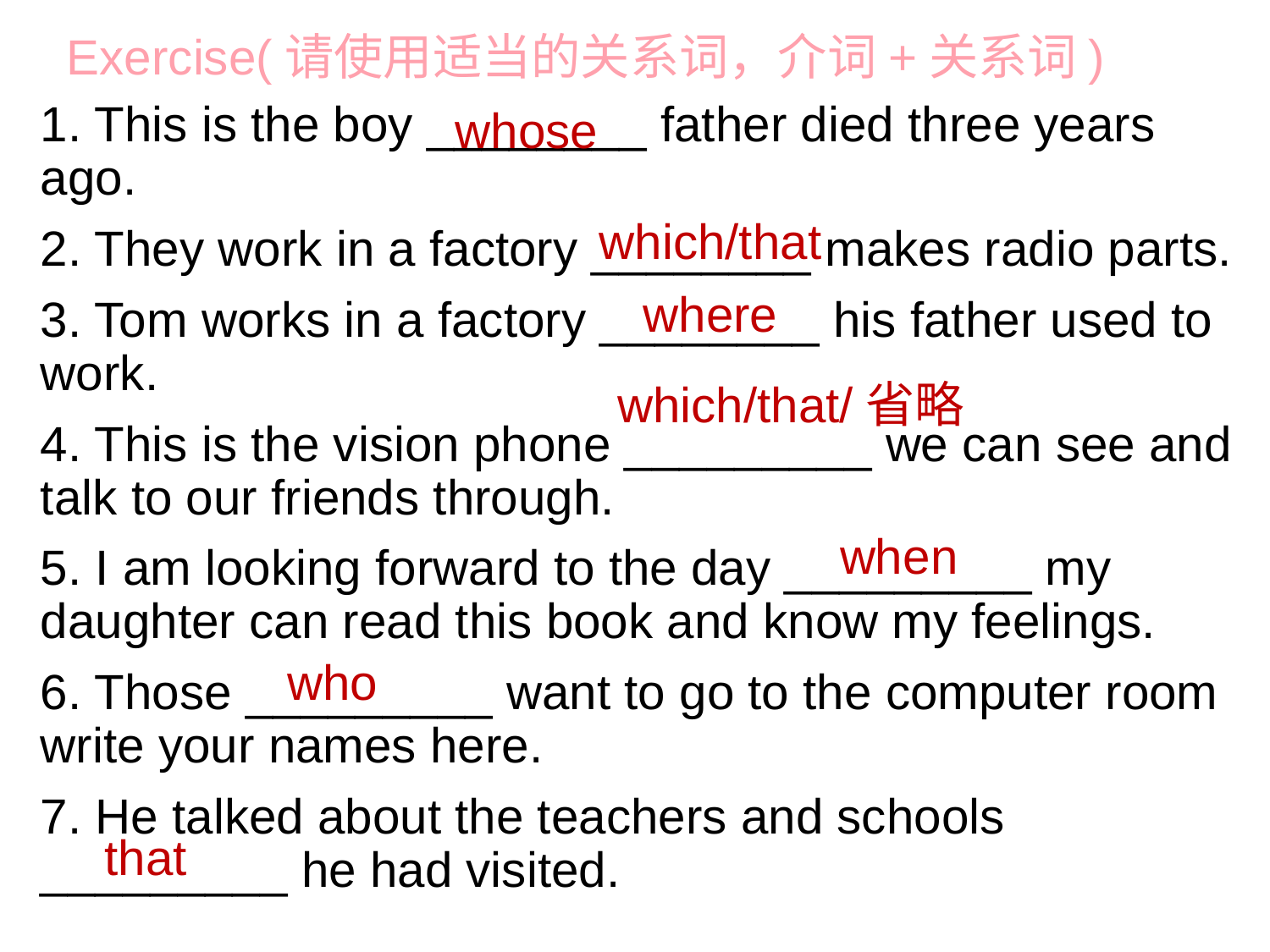

# Exercise(请使用适当的关系词，介词+关系词)
1. This is the boy ________ father died three years ago.
2. They work in a factory ________ makes radio parts.
3. Tom works in a factory ________ his father used to work.
4. This is the vision phone _________ we can see and talk to our friends through.
5. I am looking forward to the day _________ my daughter can read this book and know my feelings.
6. Those _________ want to go to the computer room write your names here.
7. He talked about the teachers and schools _________ he had visited.
whose
which/that
where
which/that/省略
when
who
that